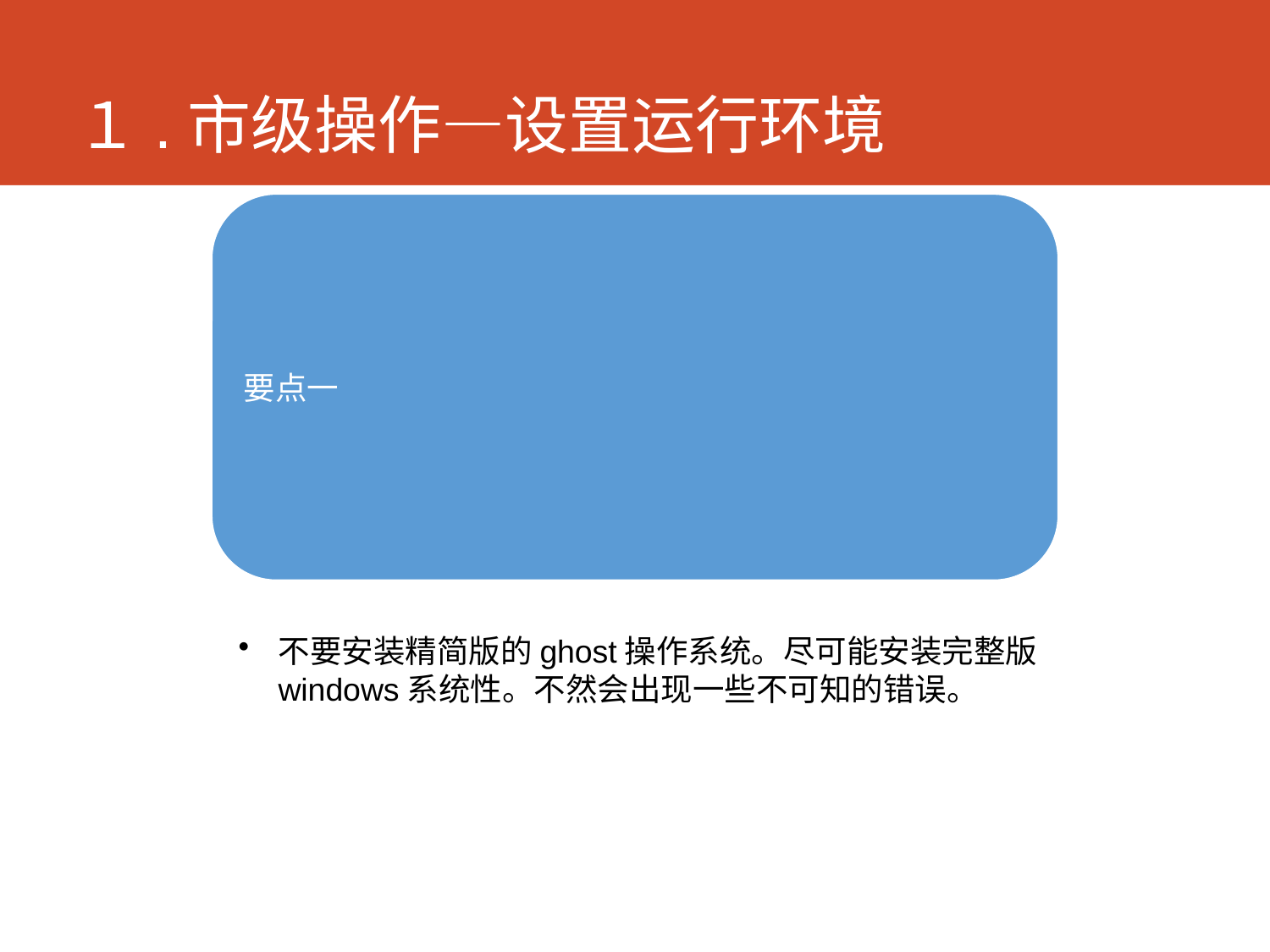

# １.市级操作—设置运行环境
要点一
不要安装精简版的ghost操作系统。尽可能安装完整版windows系统性。不然会出现一些不可知的错误。